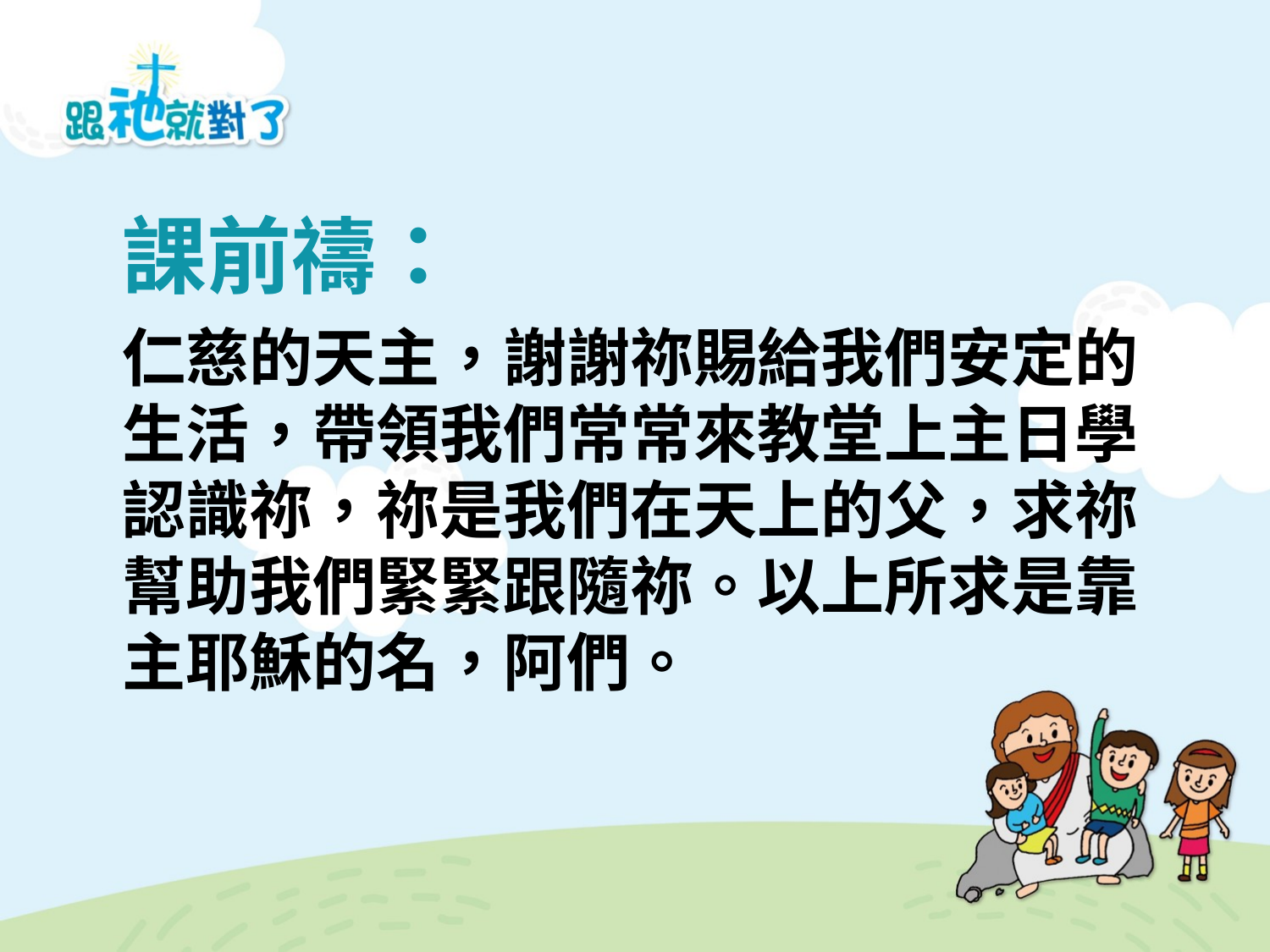

課前禱：
仁慈的天主，謝謝祢賜給我們安定的生活，帶領我們常常來教堂上主日學認識祢，祢是我們在天上的父，求祢幫助我們緊緊跟隨祢。以上所求是靠主耶穌的名，阿們。